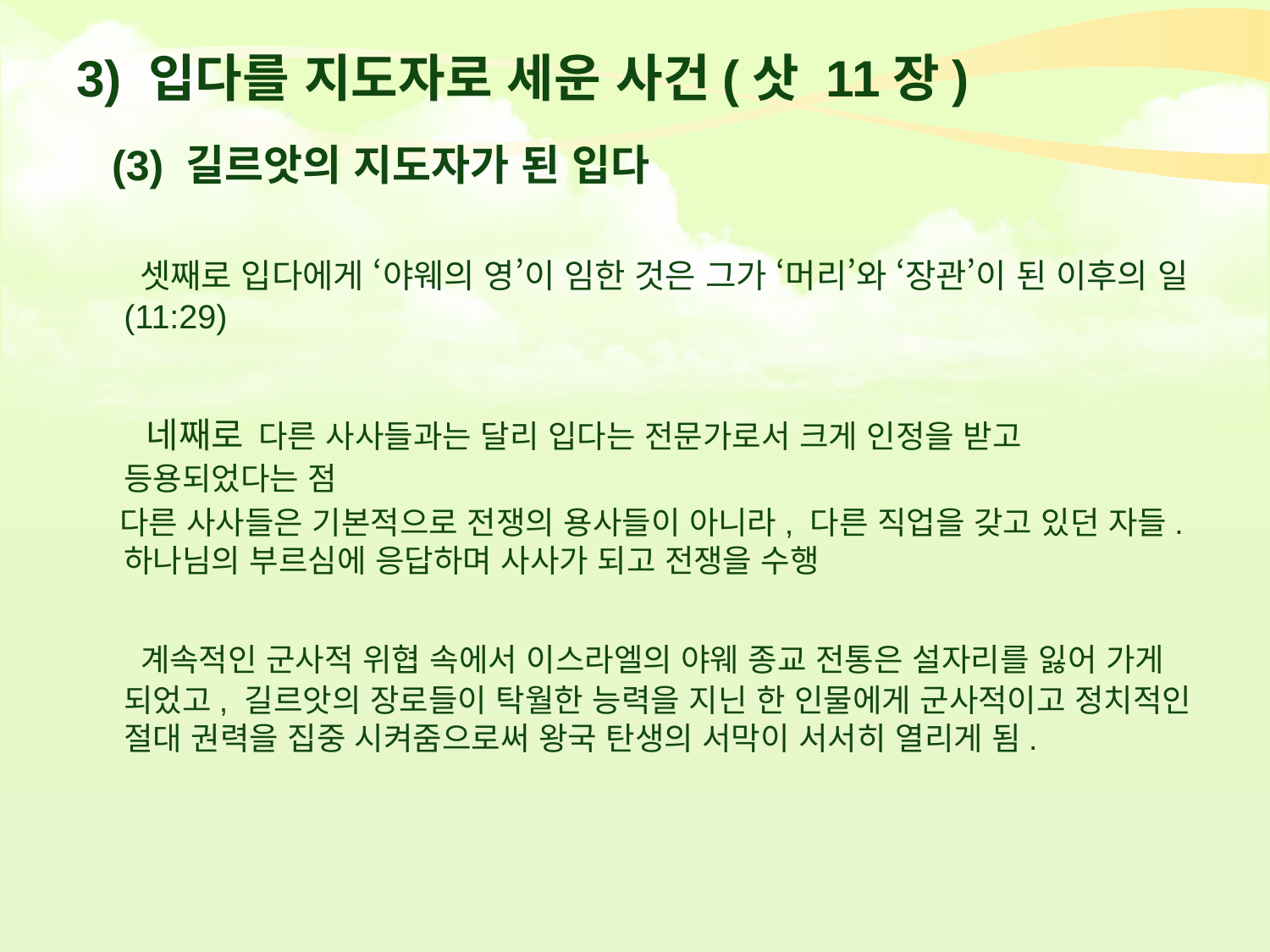

# 3) 입다를 지도자로 세운 사건(삿 11장)
   (3) 길르앗의 지도자가 된 입다

      셋째로 입다에게 ‘야웨의 영’이 임한 것은 그가 ‘머리’와 ‘장관’이 된 이후의 일(11:29)

      네째로 다른 사사들과는 달리 입다는 전문가로서 크게 인정을 받고 등용되었다는 점
    다른 사사들은 기본적으로 전쟁의 용사들이 아니라, 다른 직업을 갖고 있던 자들. 하나님의 부르심에 응답하며 사사가 되고 전쟁을 수행

      계속적인 군사적 위협 속에서 이스라엘의 야웨 종교 전통은 설자리를 잃어 가게 되었고, 길르앗의 장로들이 탁월한 능력을 지닌 한 인물에게 군사적이고 정치적인 절대 권력을 집중 시켜줌으로써 왕국 탄생의 서막이 서서히 열리게 됨.